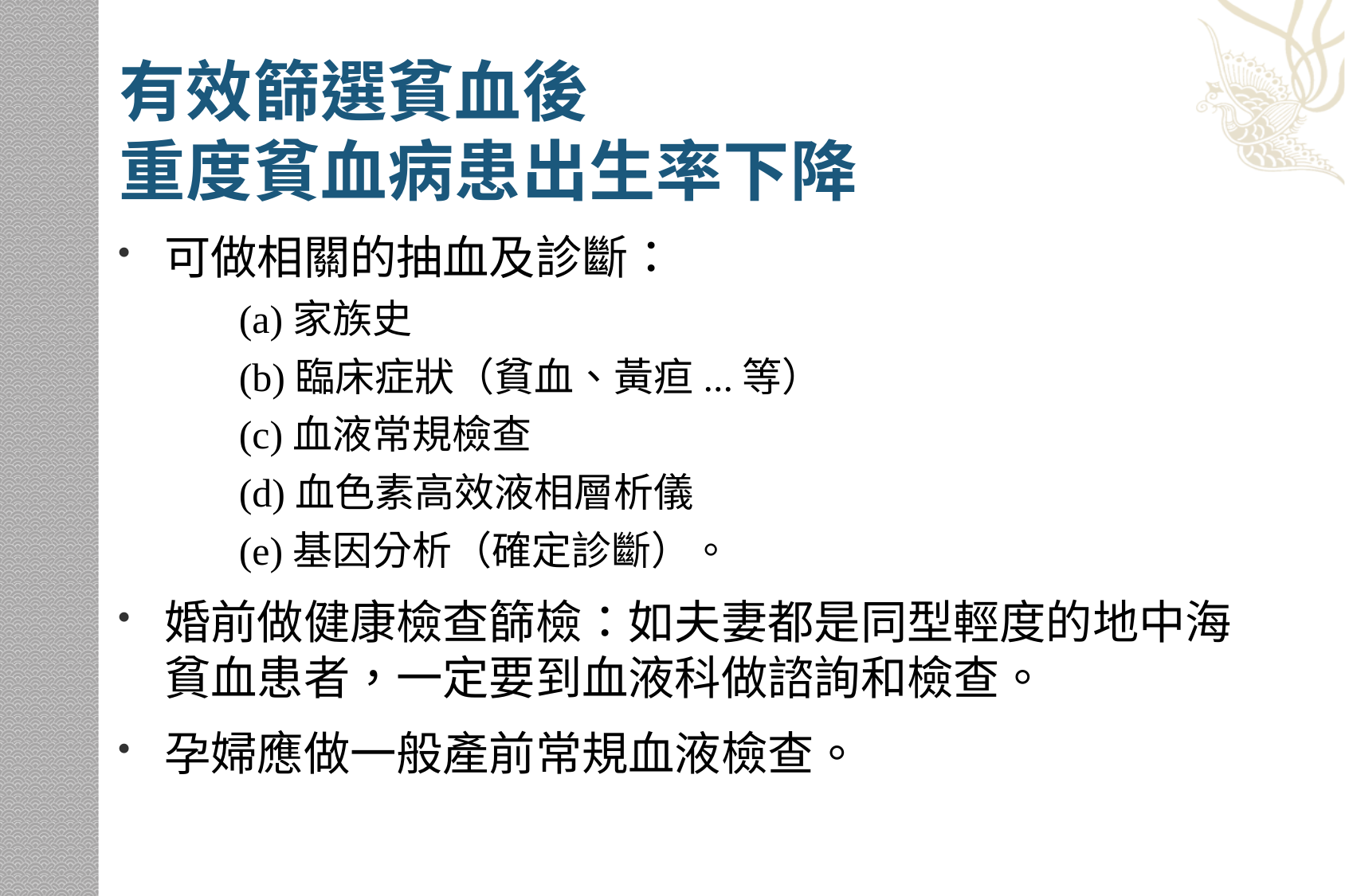

# 有效篩選貧血後 重度貧血病患出生率下降
可做相關的抽血及診斷：
(a)家族史
(b)臨床症狀（貧血、黃疸...等）
(c)血液常規檢查
(d)血色素高效液相層析儀
(e)基因分析（確定診斷）。
婚前做健康檢查篩檢：如夫妻都是同型輕度的地中海貧血患者，一定要到血液科做諮詢和檢查。
孕婦應做一般產前常規血液檢查。